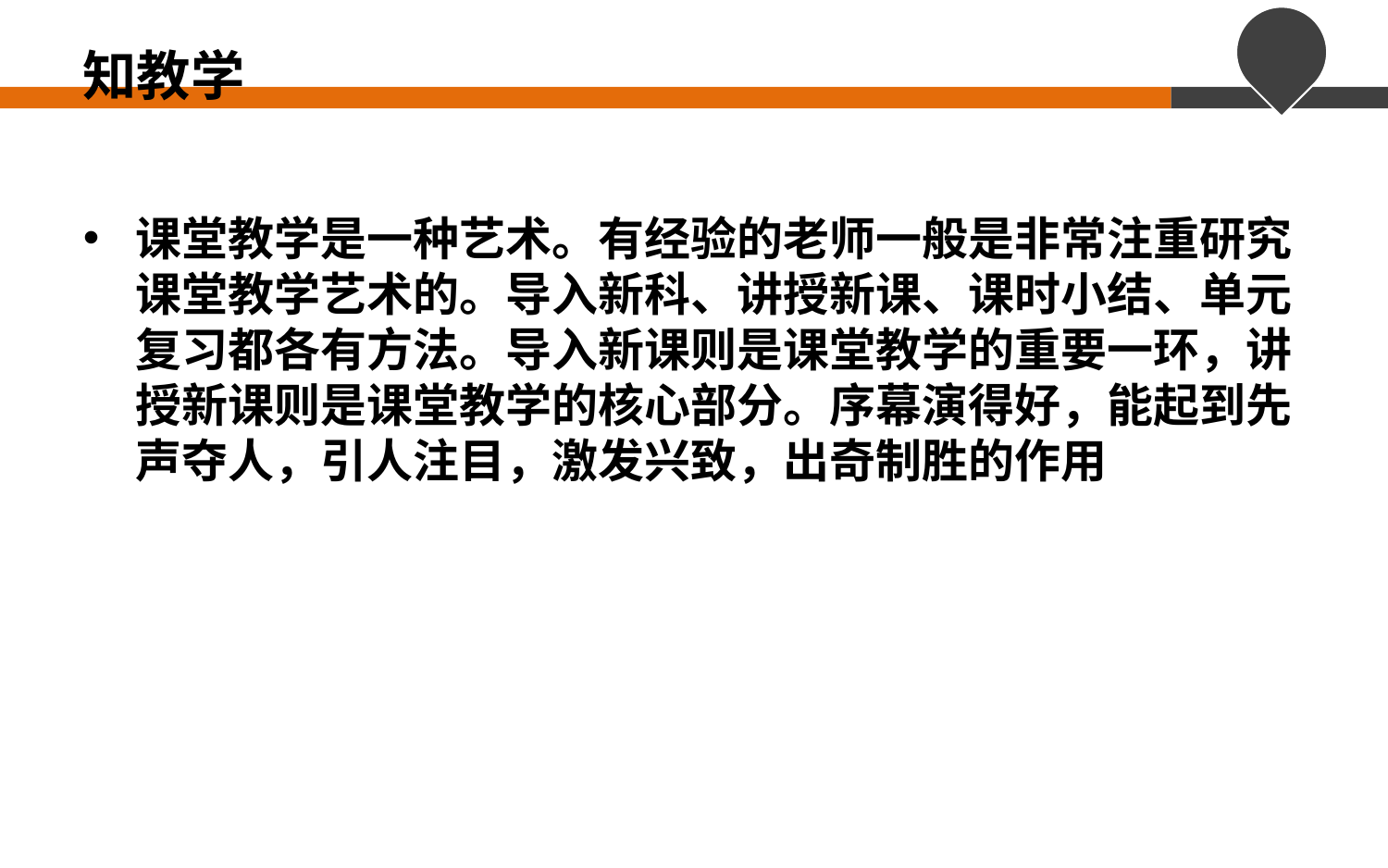

# 知教学
课堂教学是一种艺术。有经验的老师一般是非常注重研究课堂教学艺术的。导入新科、讲授新课、课时小结、单元复习都各有方法。导入新课则是课堂教学的重要一环，讲授新课则是课堂教学的核心部分。序幕演得好，能起到先声夺人，引人注目，激发兴致，出奇制胜的作用